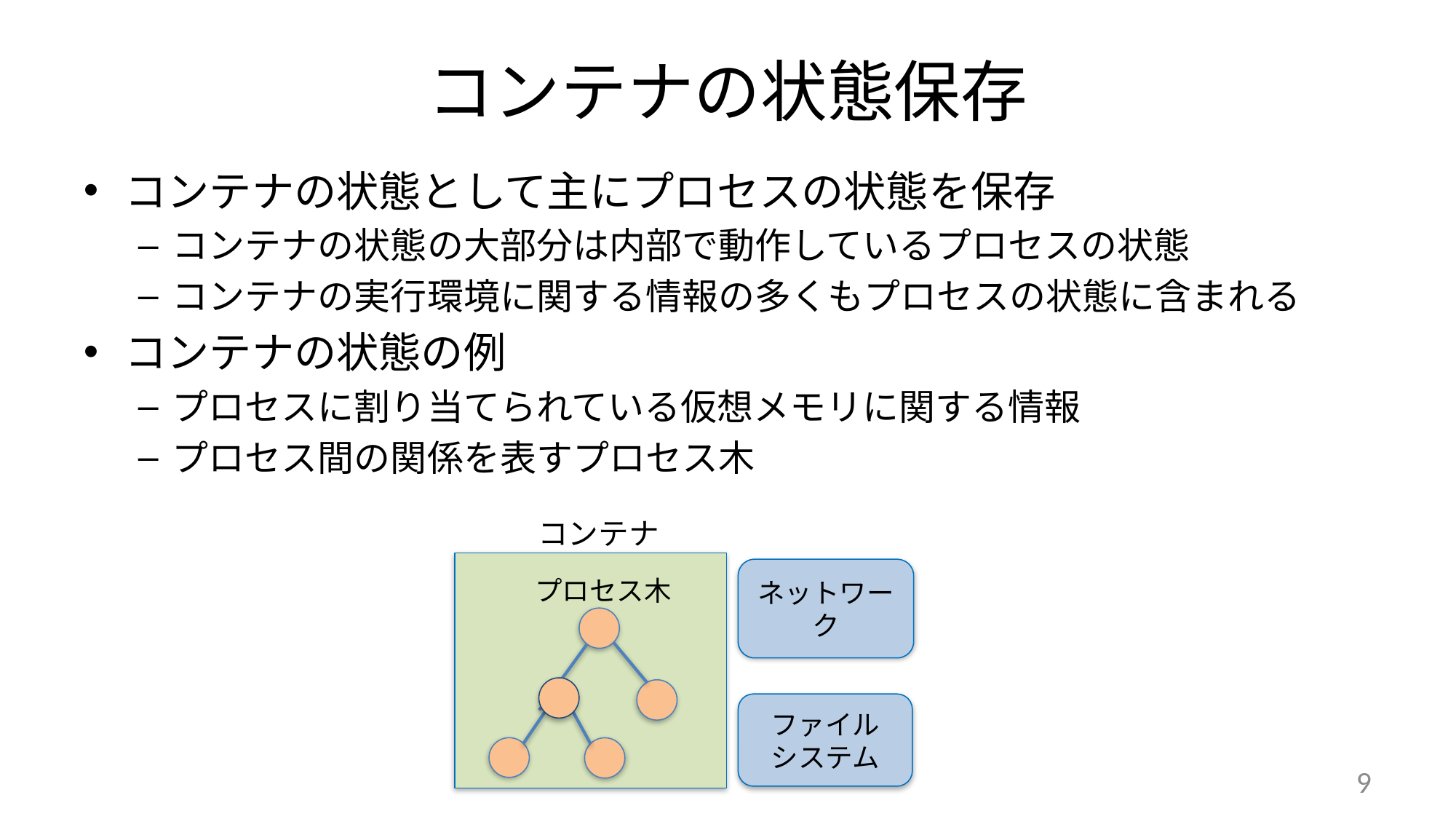

# コンテナの状態保存
コンテナの状態として主にプロセスの状態を保存
コンテナの状態の大部分は内部で動作しているプロセスの状態
コンテナの実行環境に関する情報の多くもプロセスの状態に含まれる
コンテナの状態の例
プロセスに割り当てられている仮想メモリに関する情報
プロセス間の関係を表すプロセス木
コンテナ

ネットワーク
プロセス
プロセス木

ファイル
システム

9